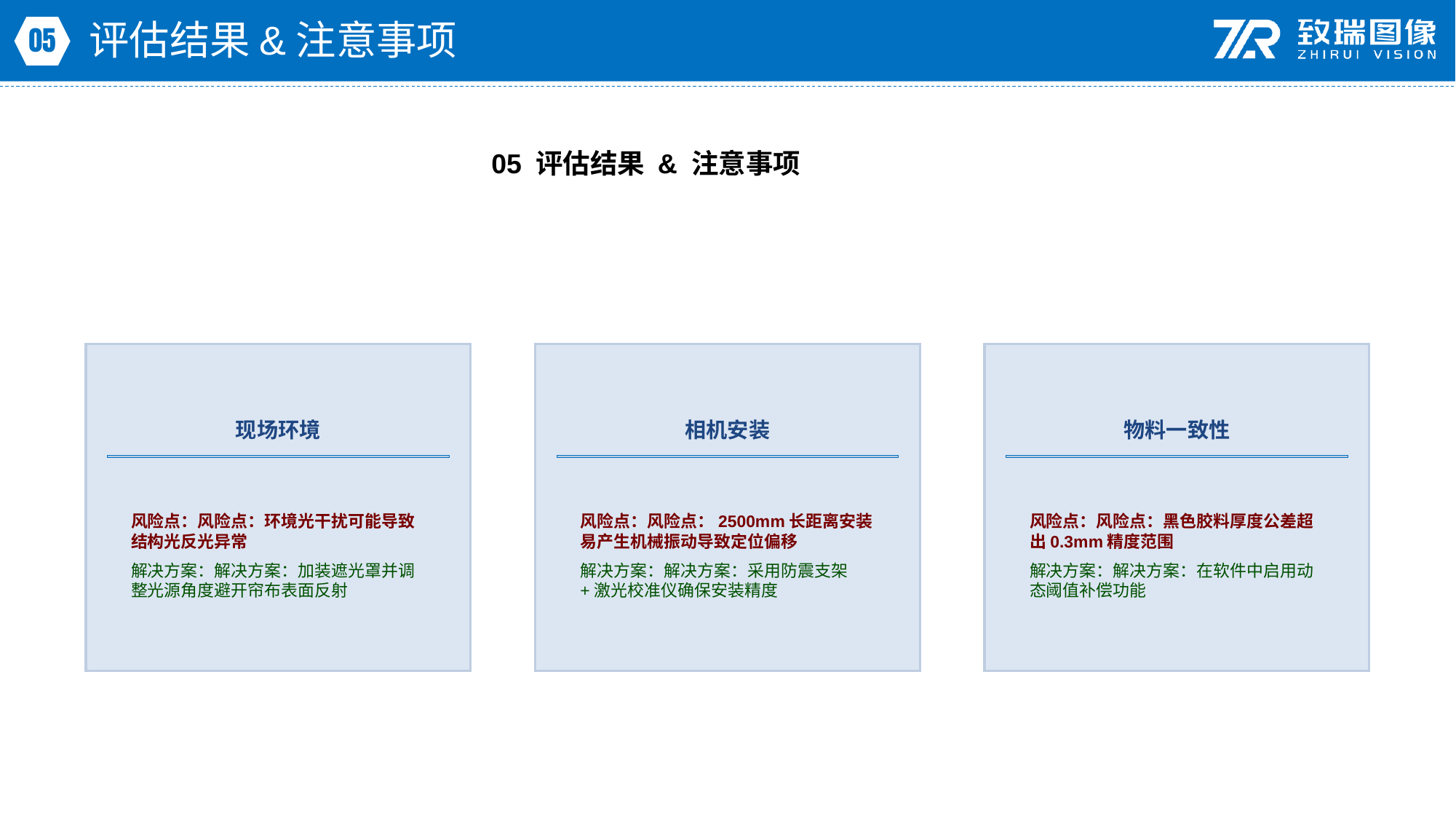

评估结果&注意事项
05

05 评估结果 & 注意事项

现场环境

相机安装

物料一致性

风险点：风险点：环境光干扰可能导致结构光反光异常
解决方案：解决方案：加装遮光罩并调整光源角度避开帘布表面反射

风险点：风险点：2500mm长距离安装易产生机械振动导致定位偏移
解决方案：解决方案：采用防震支架+激光校准仪确保安装精度

风险点：风险点：黑色胶料厚度公差超出0.3mm精度范围
解决方案：解决方案：在软件中启用动态阈值补偿功能